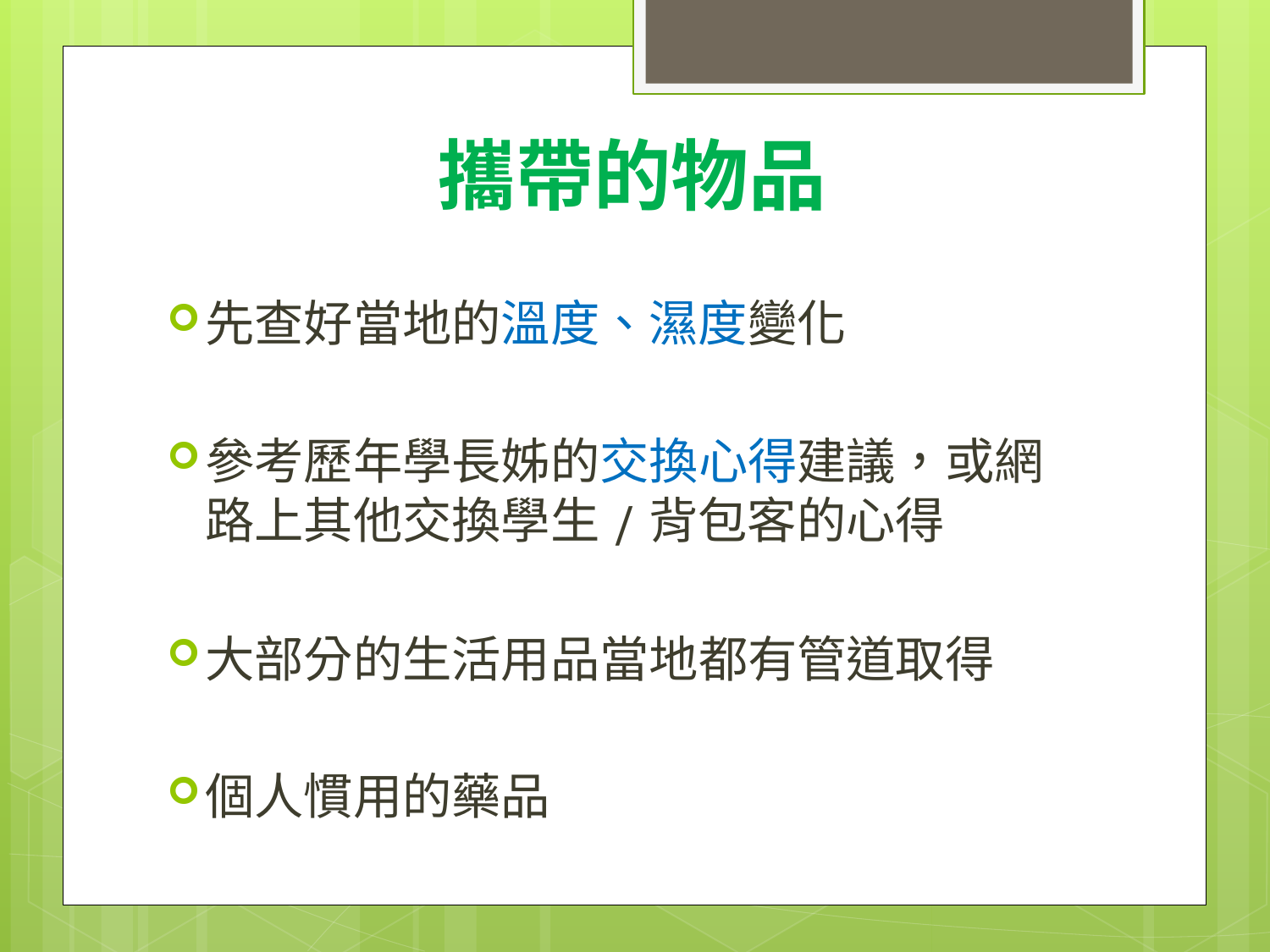

# 攜帶的物品
先查好當地的溫度、濕度變化

參考歷年學長姊的交換心得建議，或網路上其他交換學生/背包客的心得

大部分的生活用品當地都有管道取得

個人慣用的藥品